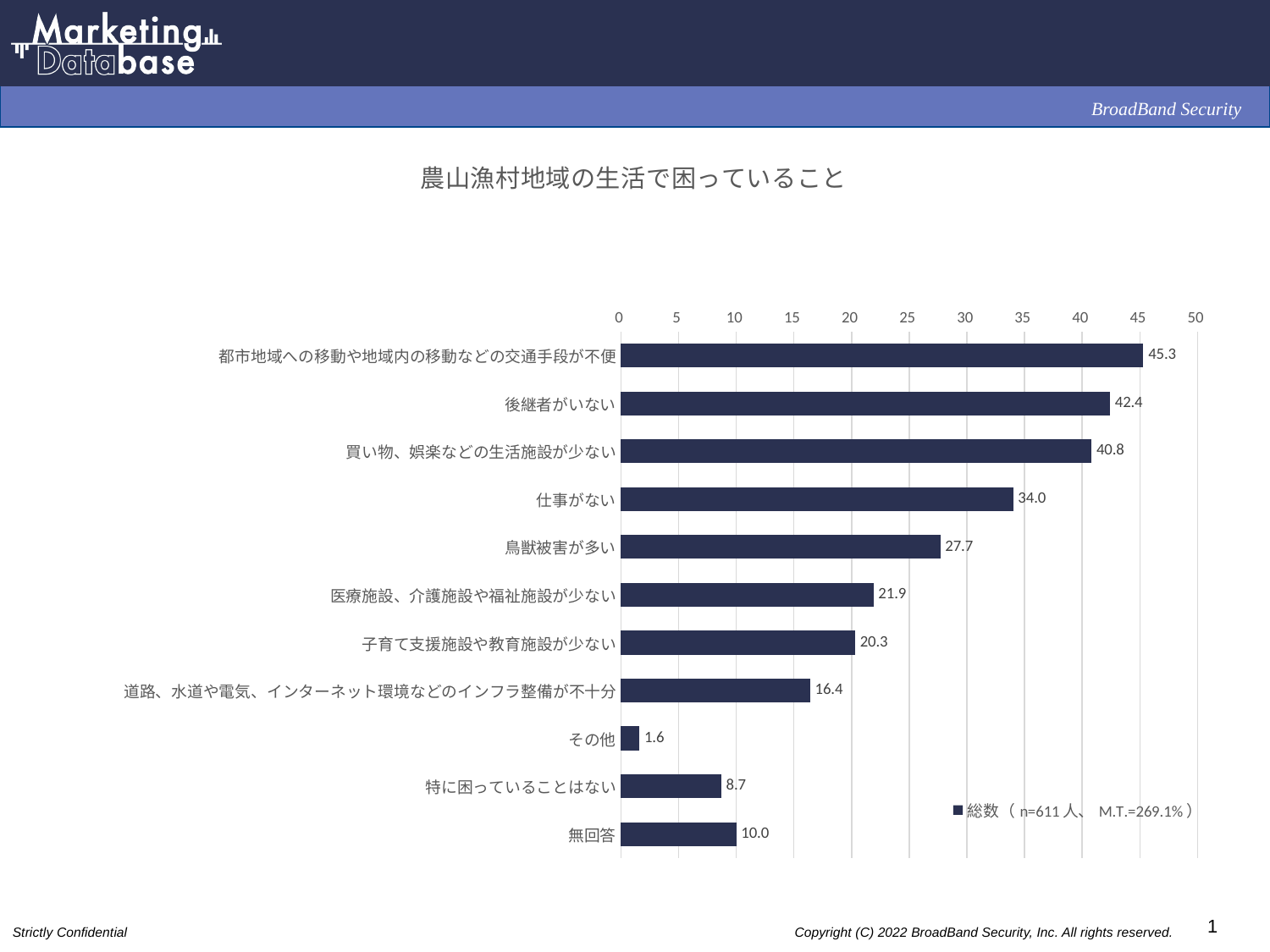

### Chart: 農山漁村地域の生活で困っていること

| Category | 総数（n=611人、M.T.=269.1%） |
|---|---|
| 都市地域への移動や地域内の移動などの交通手段が不便 | 45.3 |
| 後継者がいない | 42.4 |
| 買い物、娯楽などの生活施設が少ない | 40.8 |
| 仕事がない | 34.0 |
| 鳥獣被害が多い | 27.7 |
| 医療施設、介護施設や福祉施設が少ない | 21.9 |
| 子育て支援施設や教育施設が少ない | 20.3 |
| 道路、水道や電気、インターネット環境などのインフラ整備が不十分 | 16.4 |
| その他 | 1.6 |
| 特に困っていることはない | 8.7 |
| 無回答 | 10.0 |